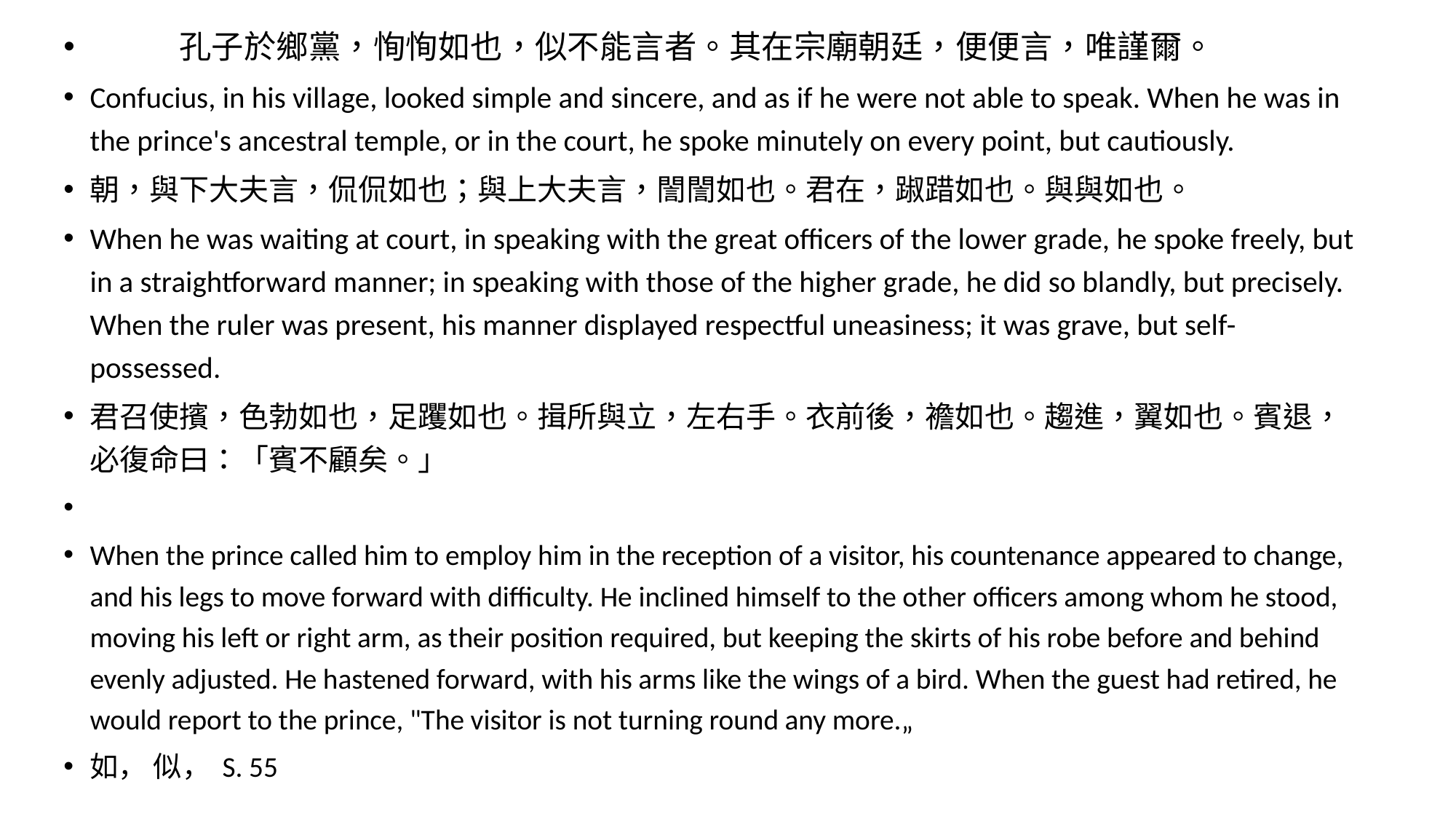

孔子於鄉黨，恂恂如也，似不能言者。其在宗廟朝廷，便便言，唯謹爾。
Confucius, in his village, looked simple and sincere, and as if he were not able to speak. When he was in the prince's ancestral temple, or in the court, he spoke minutely on every point, but cautiously.
朝，與下大夫言，侃侃如也；與上大夫言，誾誾如也。君在，踧踖如也。與與如也。
When he was waiting at court, in speaking with the great officers of the lower grade, he spoke freely, but in a straightforward manner; in speaking with those of the higher grade, he did so blandly, but precisely. When the ruler was present, his manner displayed respectful uneasiness; it was grave, but self-possessed.
君召使擯，色勃如也，足躩如也。揖所與立，左右手。衣前後，襜如也。趨進，翼如也。賓退，必復命曰：「賓不顧矣。」

When the prince called him to employ him in the reception of a visitor, his countenance appeared to change, and his legs to move forward with difficulty. He inclined himself to the other officers among whom he stood, moving his left or right arm, as their position required, but keeping the skirts of his robe before and behind evenly adjusted. He hastened forward, with his arms like the wings of a bird. When the guest had retired, he would report to the prince, "The visitor is not turning round any more.„
如， 似， S. 55